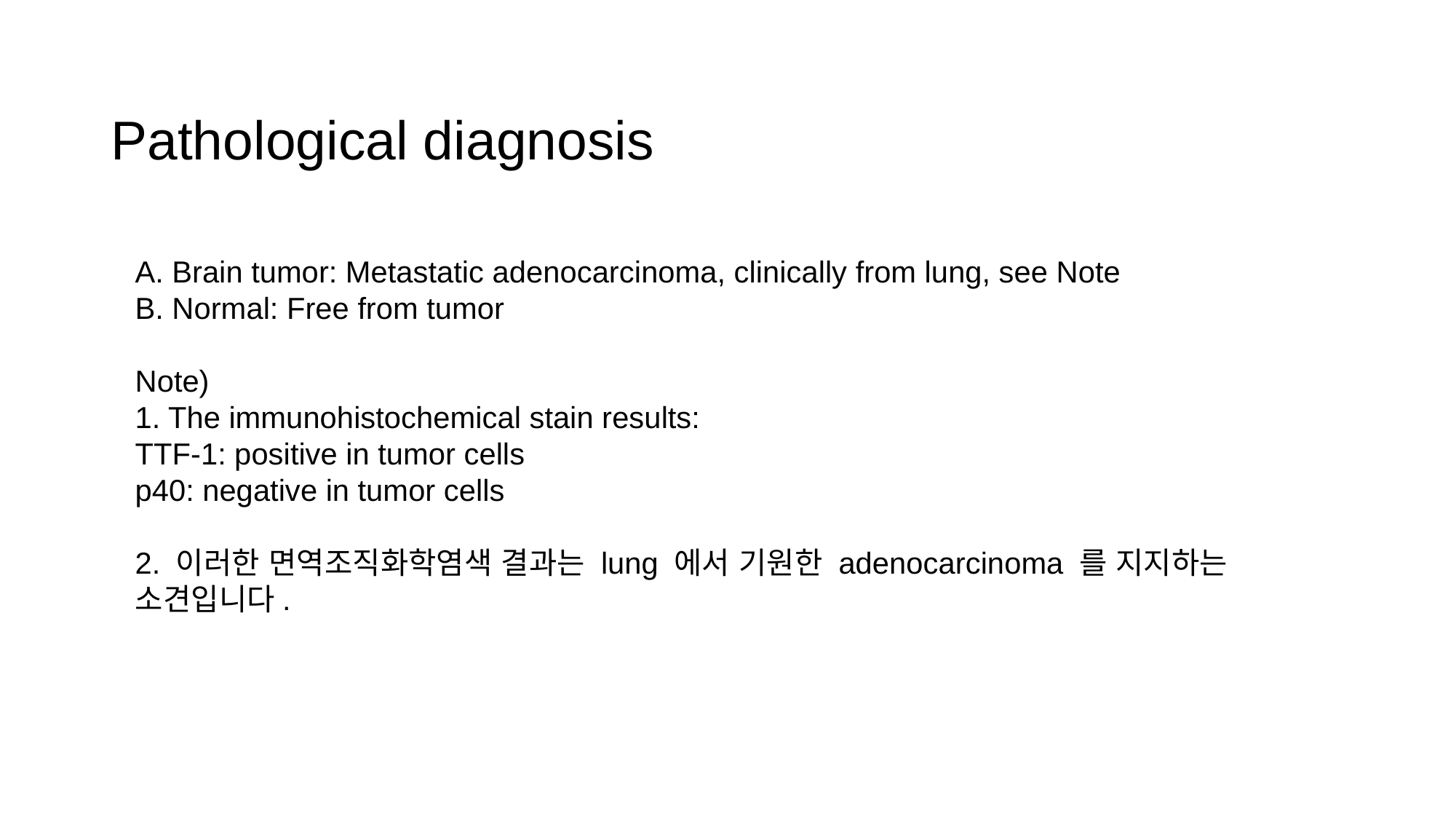

Pathological diagnosis
A. Brain tumor: Metastatic adenocarcinoma, clinically from lung, see Note
B. Normal: Free from tumor

Note)
1. The immunohistochemical stain results:
TTF-1: positive in tumor cells
p40: negative in tumor cells

2. 이러한 면역조직화학염색 결과는 lung 에서 기원한 adenocarcinoma 를 지지하는 소견입니다.

|  |
| --- |